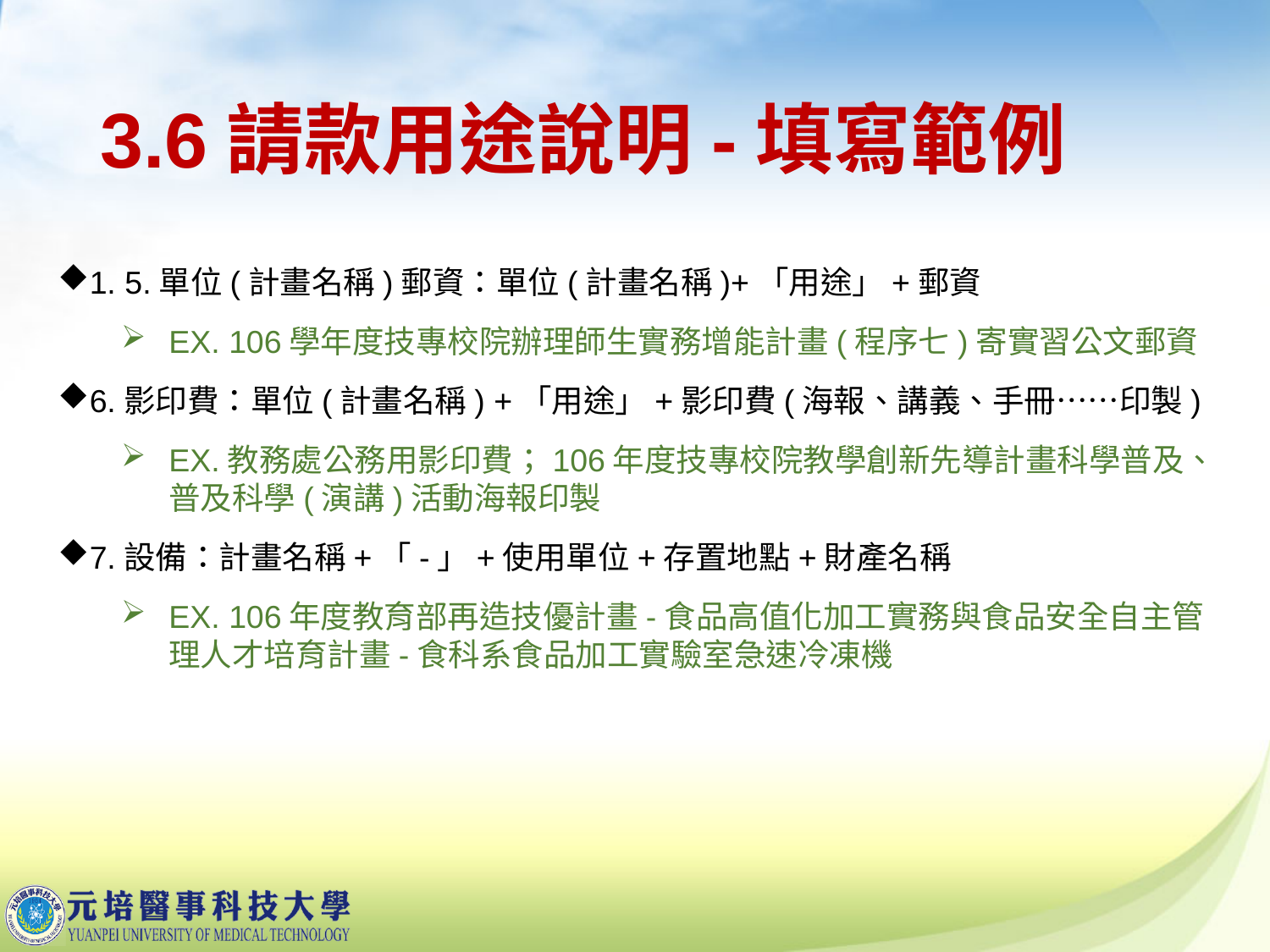

# 3.6請款用途說明-填寫範例
1. 5.單位(計畫名稱)郵資：單位(計畫名稱)+「用途」+郵資
EX. 106學年度技專校院辦理師生實務增能計畫(程序七)寄實習公文郵資
6.影印費：單位(計畫名稱) +「用途」+影印費(海報、講義、手冊……印製)
EX.教務處公務用影印費；106年度技專校院教學創新先導計畫科學普及、普及科學(演講)活動海報印製
7.設備：計畫名稱+「-」+使用單位+存置地點+財產名稱
EX. 106年度教育部再造技優計畫-食品高值化加工實務與食品安全自主管理人才培育計畫-食科系食品加工實驗室急速冷凍機